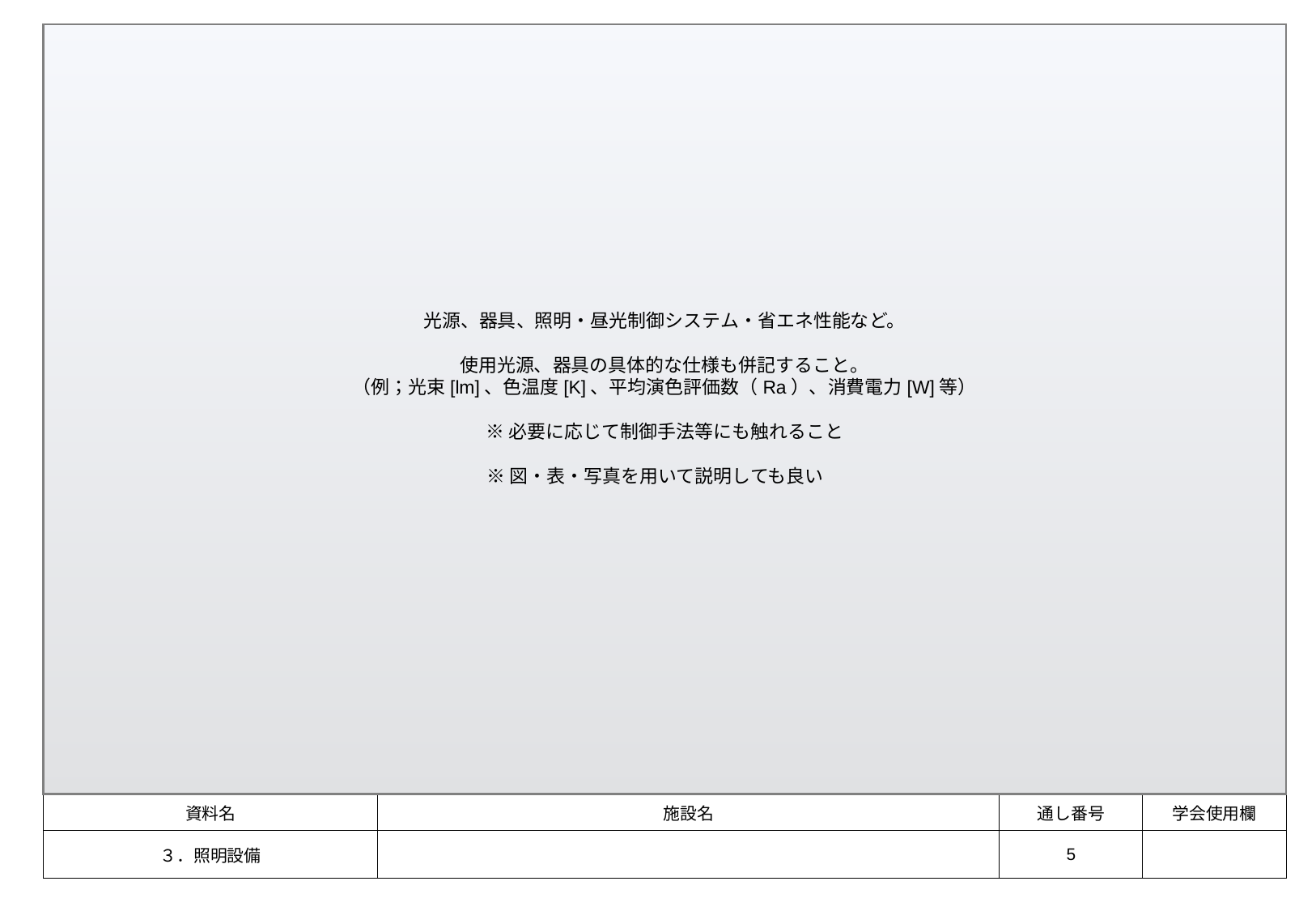

|  |  |  |  |
| --- | --- | --- | --- |
| 資料名 | 施設名 | 通し番号 | 学会使用欄 |
| ３．照明設備 |  | 5 |  |
光源、器具、照明・昼光制御システム・省エネ性能など。

使用光源、器具の具体的な仕様も併記すること。
（例；光束[lm]、色温度[K]、平均演色評価数（Ra）、消費電力[W]等）

※必要に応じて制御手法等にも触れること

※図・表・写真を用いて説明しても良い